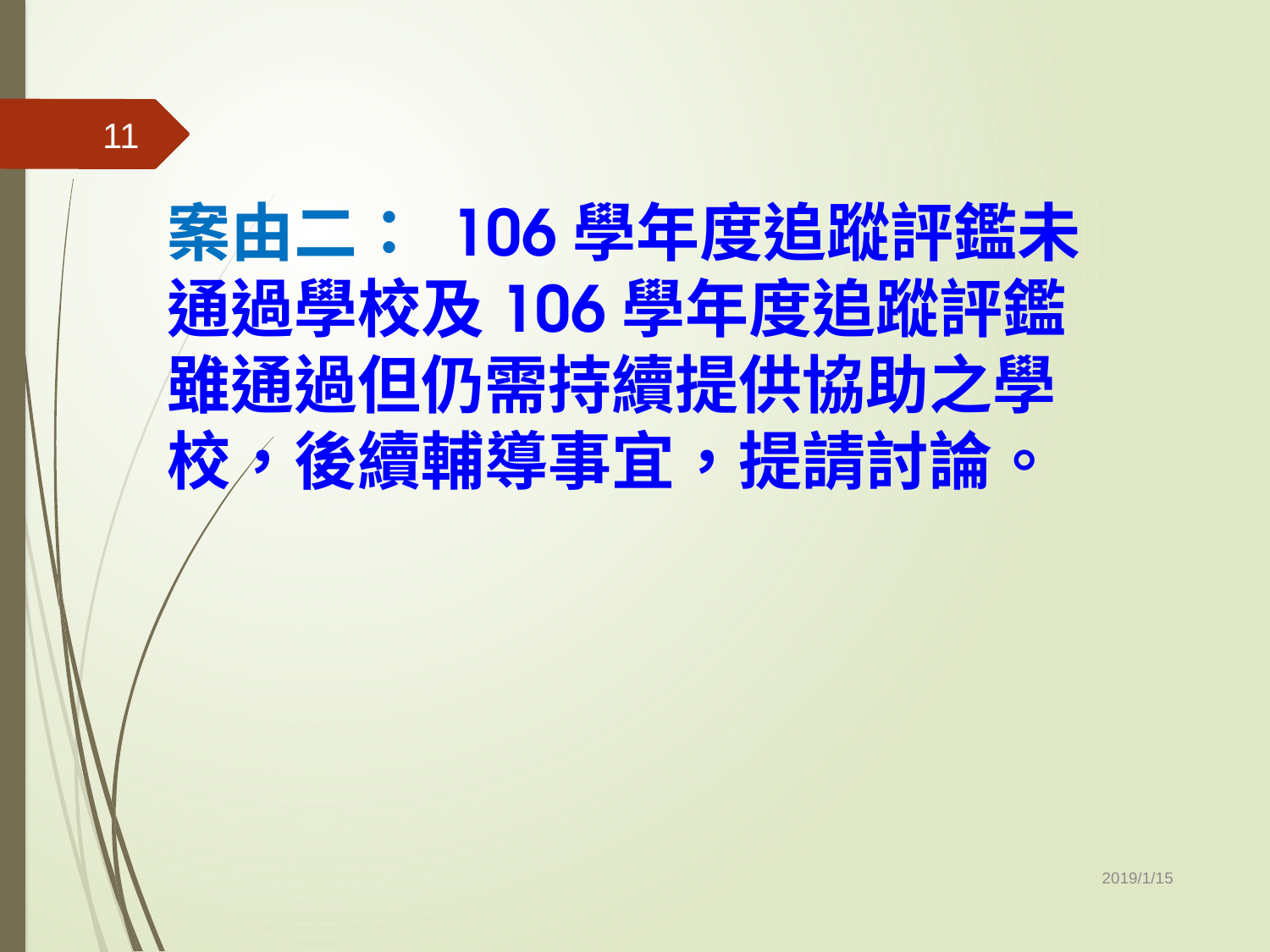

11
# 案由二： 106學年度追蹤評鑑未通過學校及106學年度追蹤評鑑雖通過但仍需持續提供協助之學校，後續輔導事宜，提請討論。
2019/1/15